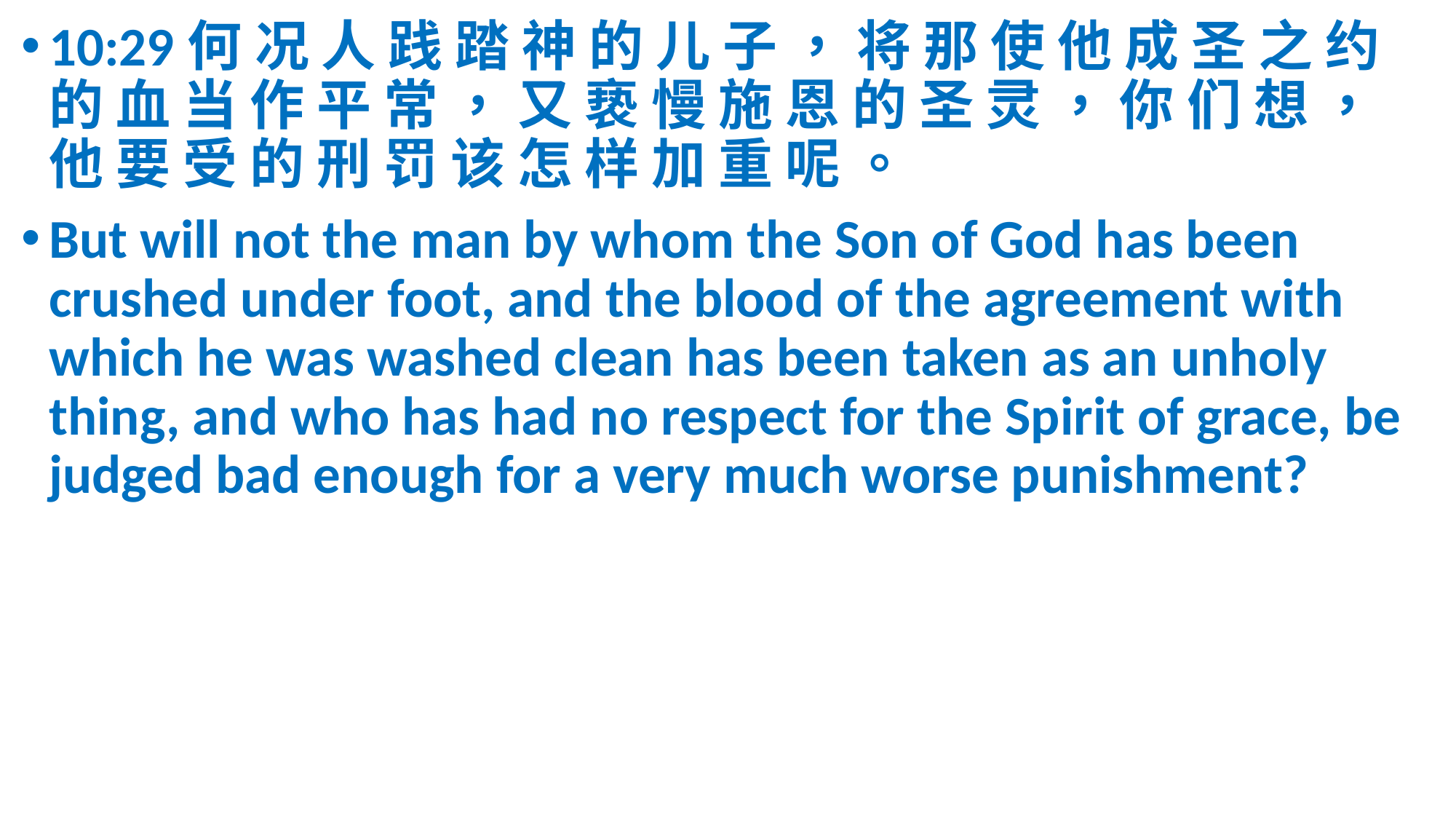

10:29何 况 人 践 踏 神 的 儿 子 ， 将 那 使 他 成 圣 之 约 的 血 当 作 平 常 ， 又 亵 慢 施 恩 的 圣 灵 ， 你 们 想 ， 他 要 受 的 刑 罚 该 怎 样 加 重 呢 。
But will not the man by whom the Son of God has been crushed under foot, and the blood of the agreement with which he was washed clean has been taken as an unholy thing, and who has had no respect for the Spirit of grace, be judged bad enough for a very much worse punishment?